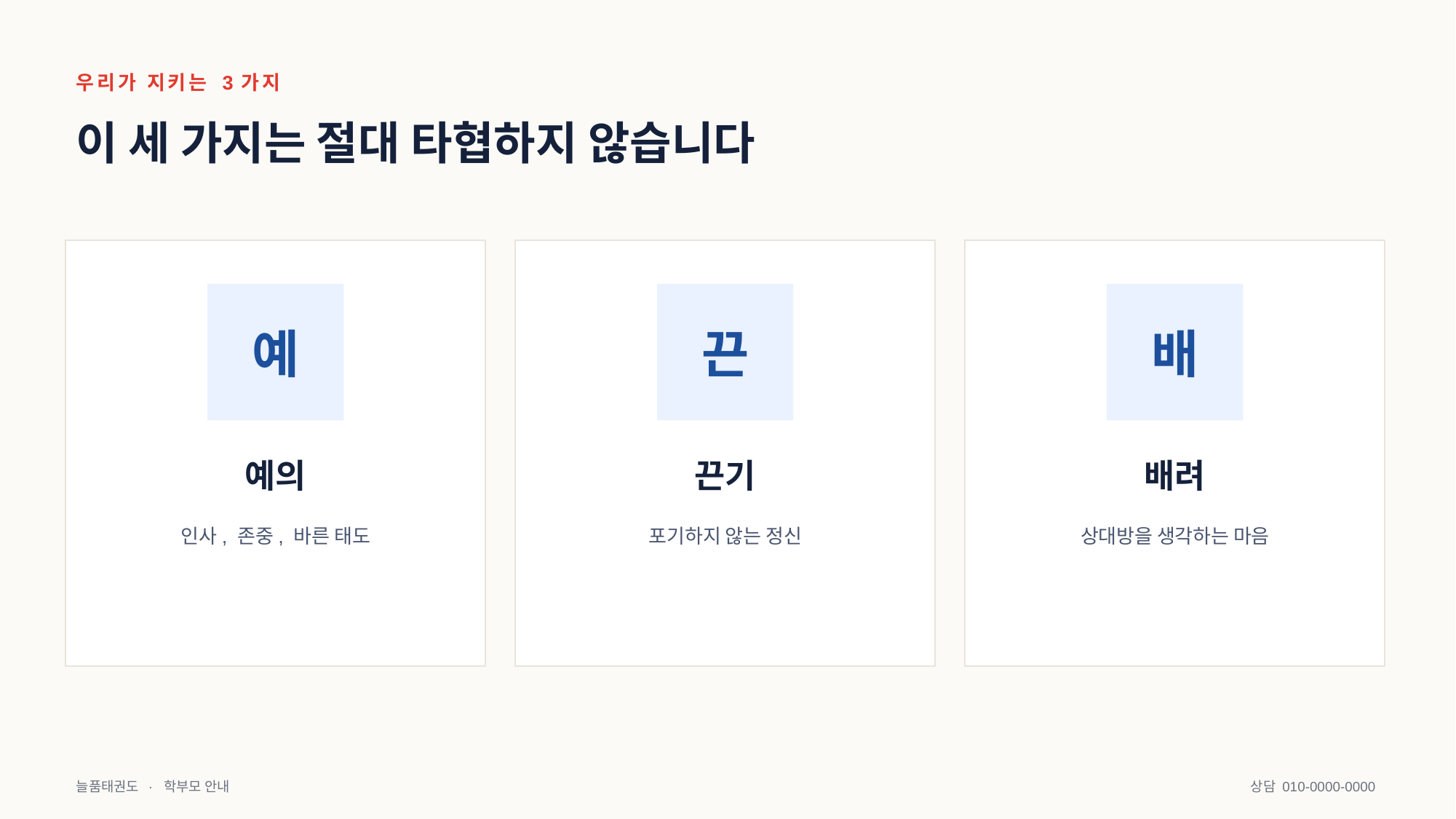

우리가 지키는 3가지
이 세 가지는 절대 타협하지 않습니다

예
끈
배
예의
끈기
배려
인사, 존중, 바른 태도
포기하지 않는 정신
상대방을 생각하는 마음
늘품태권도  ·  학부모 안내
상담 010-0000-0000